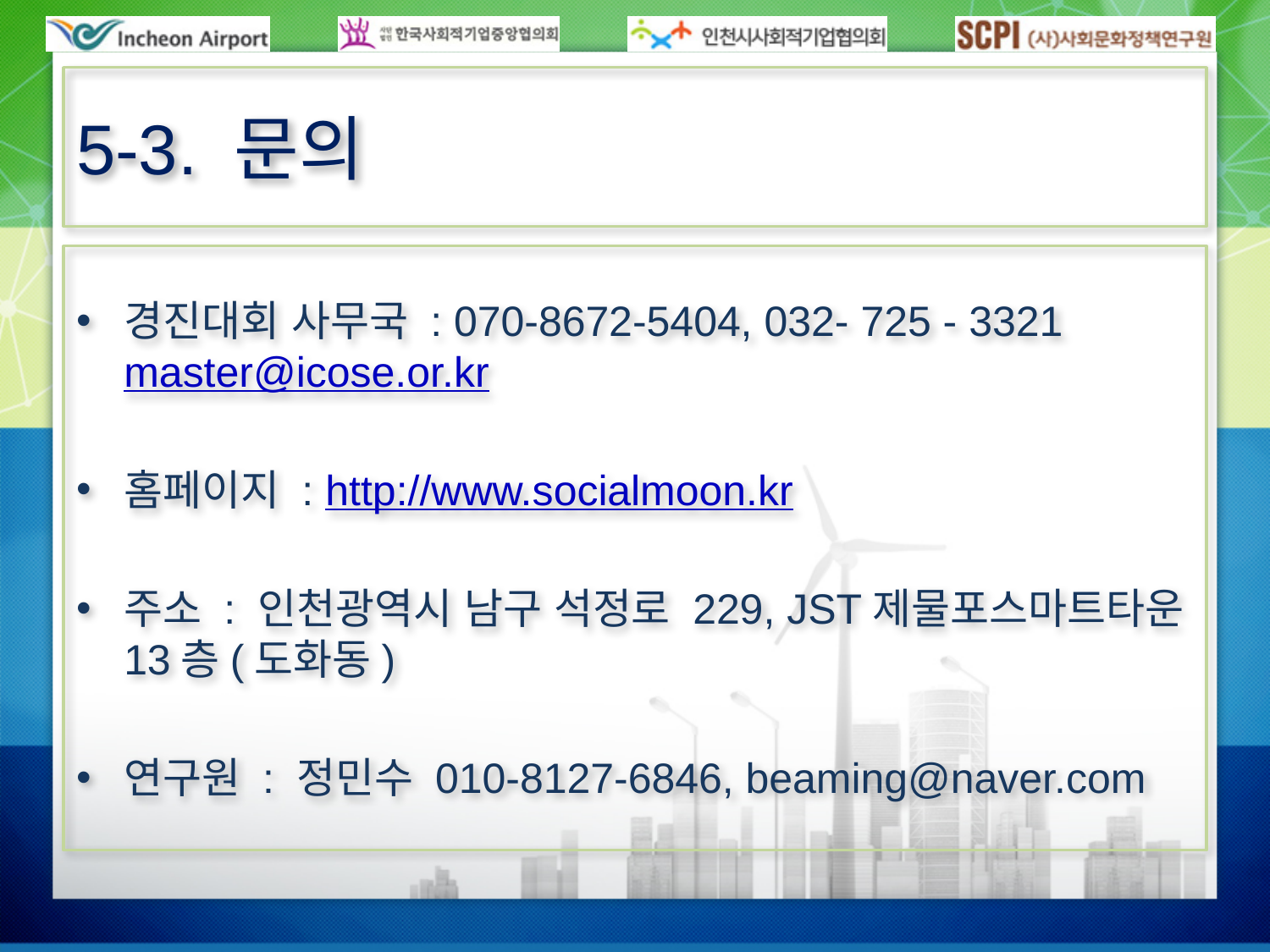

# 5-3. 문의
경진대회 사무국 : 070-8672-5404, 032- 725 - 3321 master@icose.or.kr

홈페이지 : http://www.socialmoon.kr

주소 : 인천광역시 남구 석정로 229, JST제물포스마트타운 13층(도화동)

연구원 : 정민수 010-8127-6846, beaming@naver.com